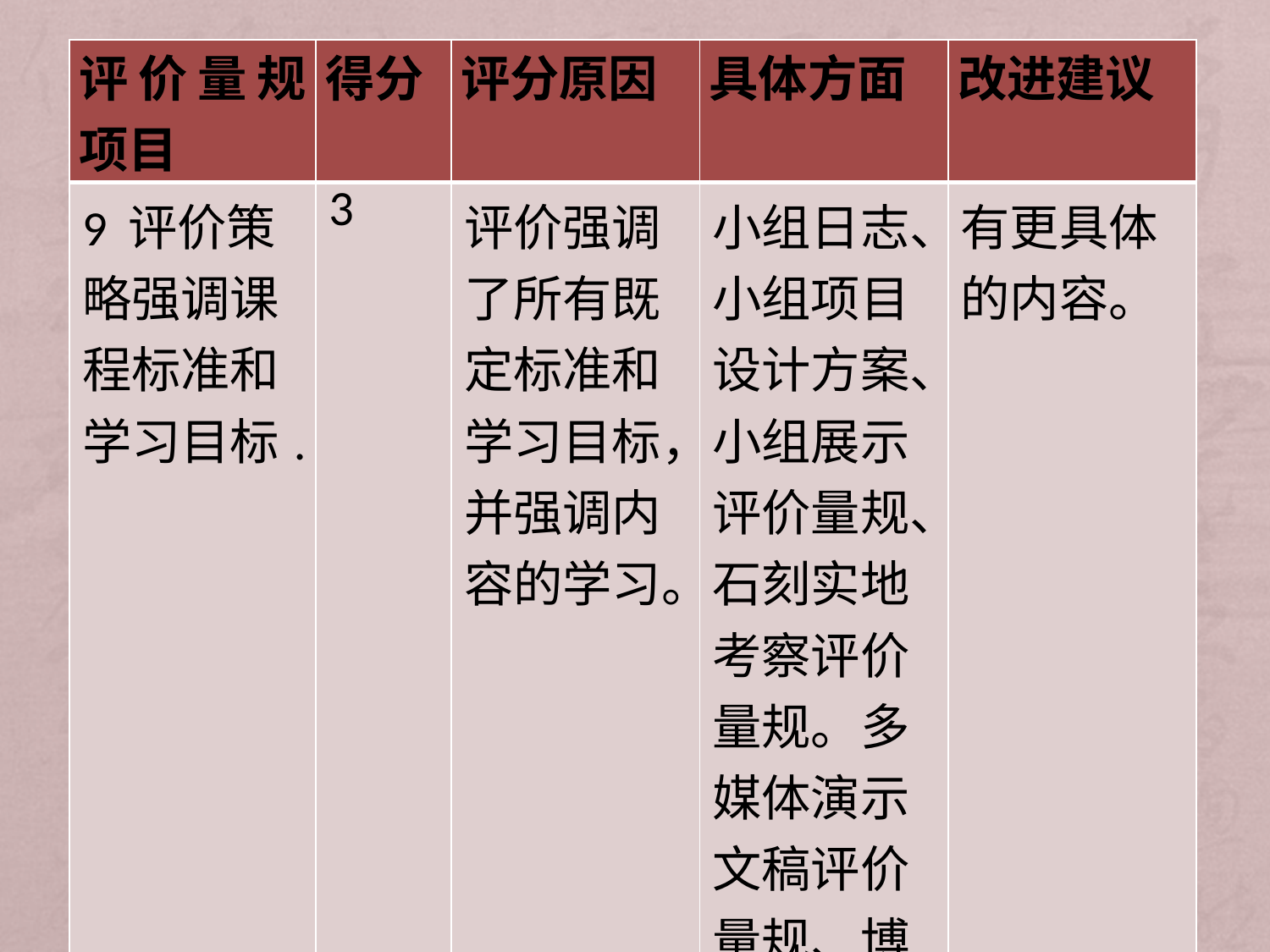

#
| 评价量规项目 | 得分 | 评分原因 | 具体方面 | 改进建议 |
| --- | --- | --- | --- | --- |
| 9 评价策略强调课程标准和学习目标. | 3 | 评价强调了所有既定标准和学习目标，并强调内容的学习。 | 小组日志、小组项目设计方案、小组展示评价量规、石刻实地考察评价量规。多媒体演示文稿评价量规、博客评价量规. | 有更具体的内容。 |